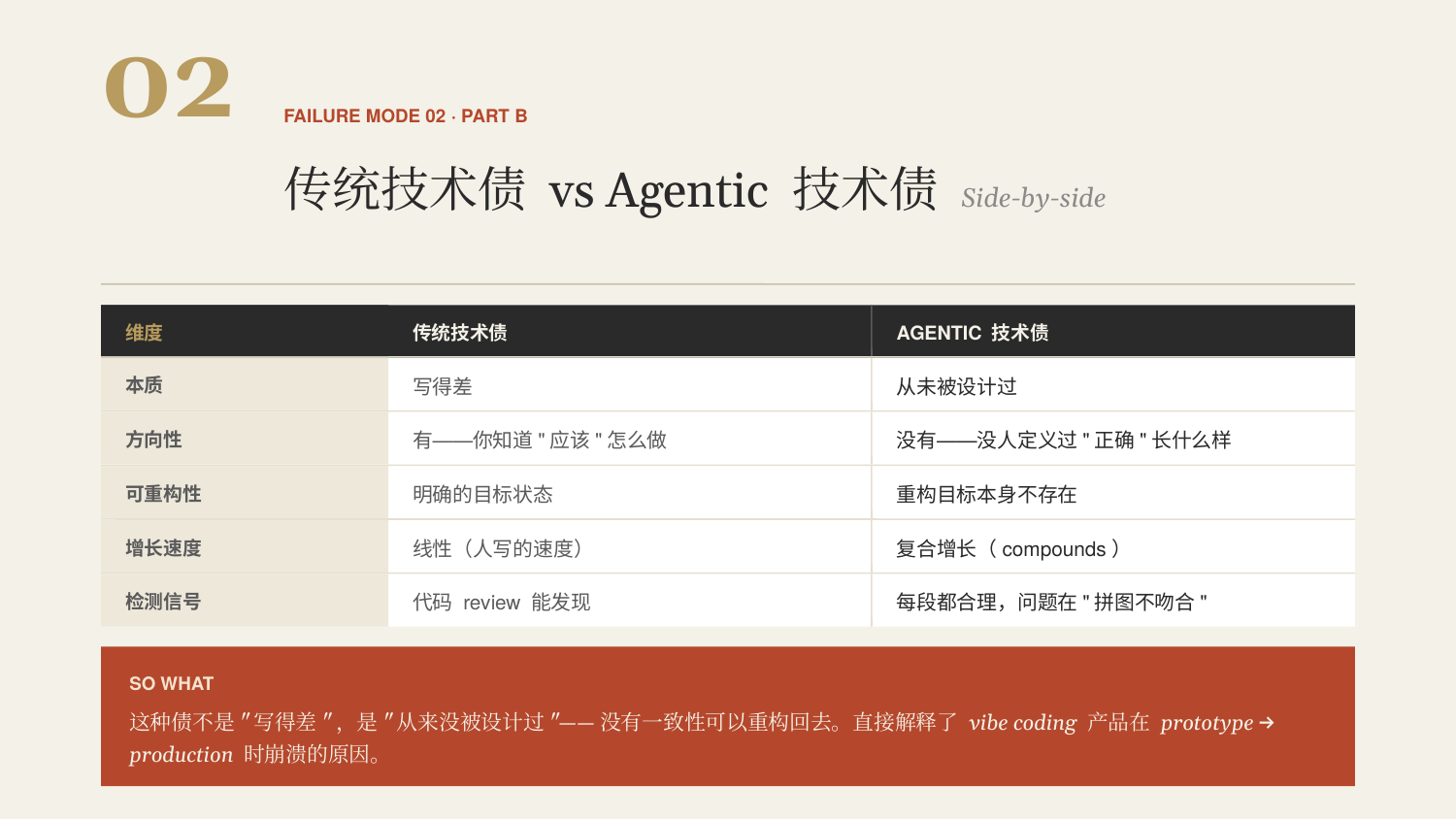

02
FAILURE MODE 02 · PART B

传统技术债 vs Agentic 技术债 Side-by-side

维度
传统技术债
AGENTIC 技术债

本质
写得差
从未被设计过

方向性
有——你知道"应该"怎么做
没有——没人定义过"正确"长什么样

可重构性
明确的目标状态
重构目标本身不存在

增长速度
线性（人写的速度）
复合增长（compounds）

检测信号
代码 review 能发现
每段都合理，问题在"拼图不吻合"

SO WHAT
这种债不是"写得差"，是"从来没被设计过"——没有一致性可以重构回去。直接解释了 vibe coding 产品在 prototype → production 时崩溃的原因。